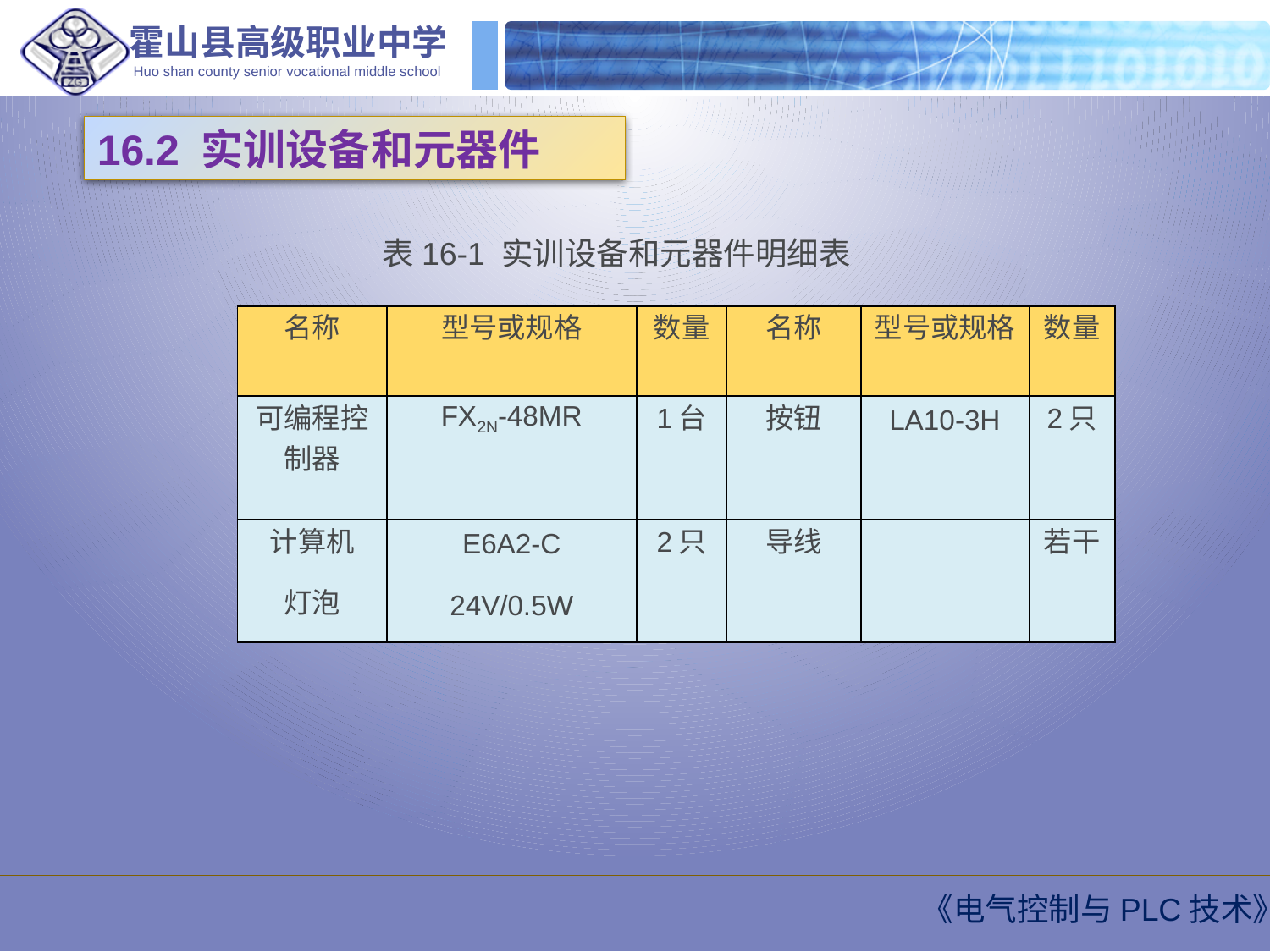

16.2 实训设备和元器件
表16-1 实训设备和元器件明细表
| 名称 | 型号或规格 | 数量 | 名称 | 型号或规格 | 数量 |
| --- | --- | --- | --- | --- | --- |
| 可编程控制器 | FX2N-48MR | 1台 | 按钮 | LA10-3H | 2只 |
| 计算机 | E6A2-C | 2只 | 导线 |  | 若干 |
| 灯泡 | 24V/0.5W |  |  |  |  |